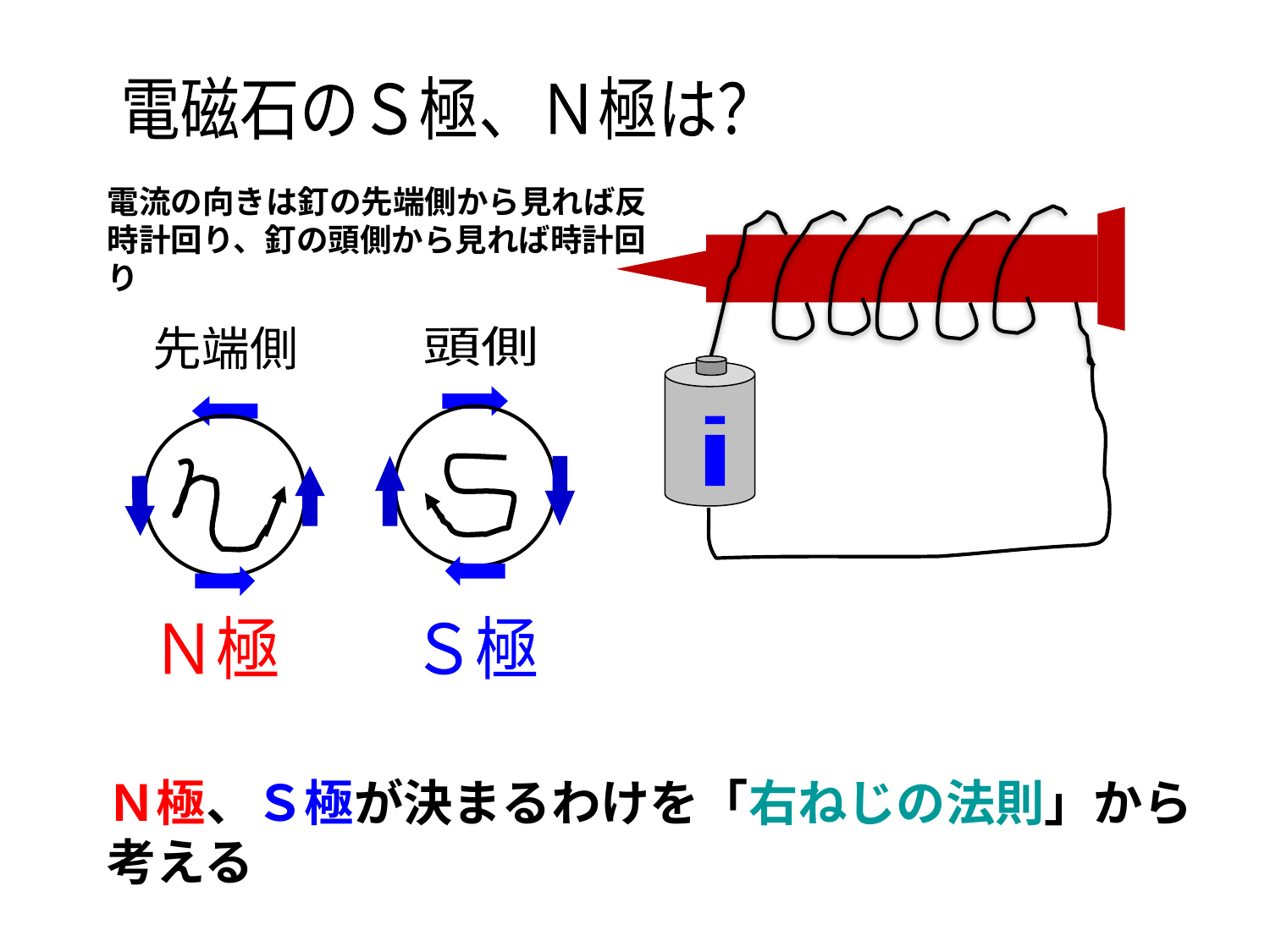

電磁石のＳ極、Ｎ極は？
電流の向きは釘の先端側から見れば反時計回り、釘の頭側から見れば時計回り

先端側
頭側

i

Ｎ極
Ｓ極
Ｎ極、Ｓ極が決まるわけを「右ねじの法則」から考える